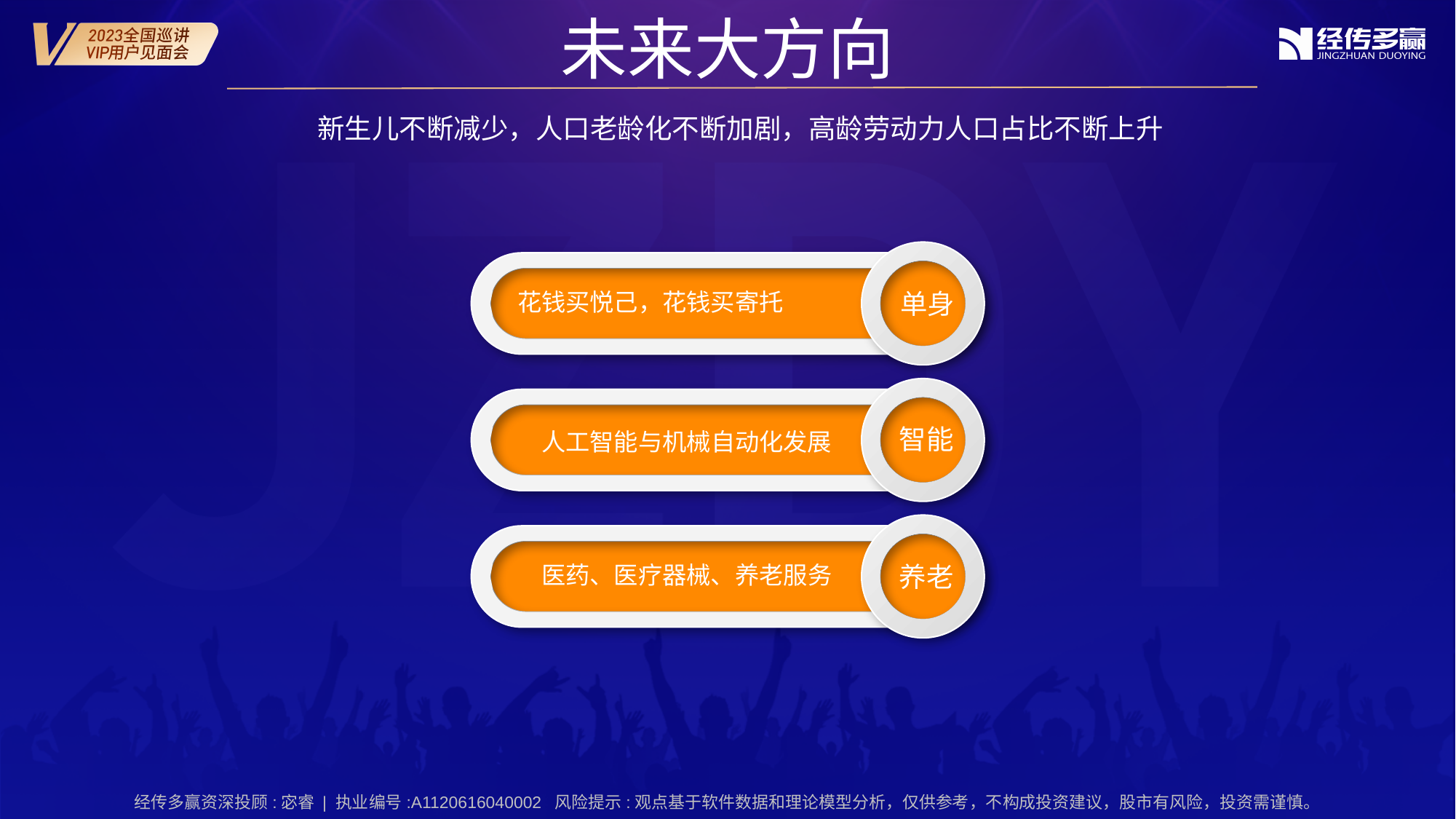

未来大方向
新生儿不断减少，人口老龄化不断加剧，高龄劳动力人口占比不断上升

单身
花钱买悦己，花钱买寄托

智能
人工智能与机械自动化发展

医药、医疗器械、养老服务
养老